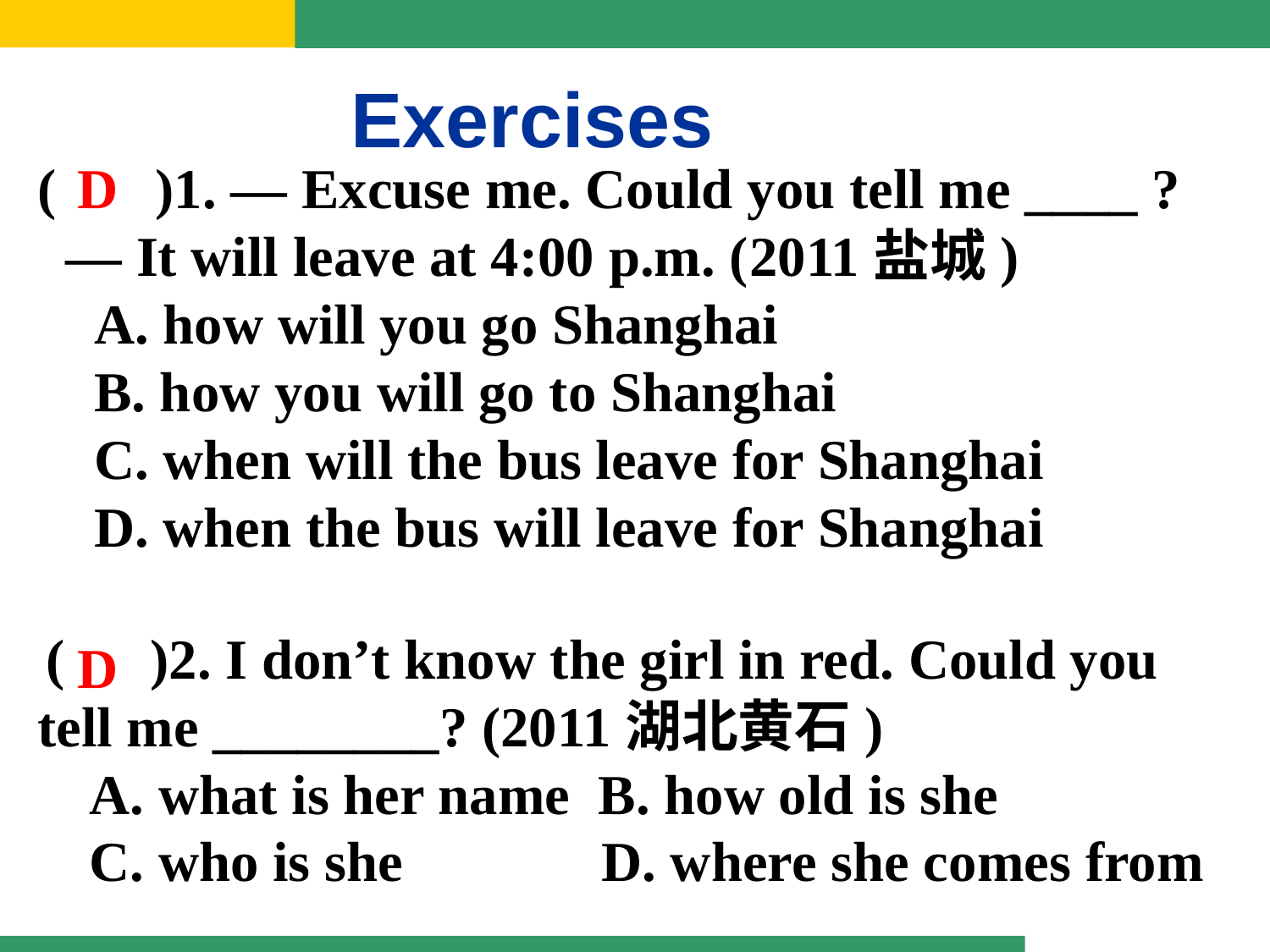

Exercises
(       )1. — Excuse me. Could you tell me ____ ?
  — It will leave at 4:00 p.m. (2011盐城)
    A. how will you go Shanghai
    B. how you will go to Shanghai
    C. when will the bus leave for Shanghai
    D. when the bus will leave for Shanghai
D
(      )2. I don’t know the girl in red. Could you tell me ________? (2011湖北黄石)
   A. what is her name  B. how old is she
   C. who is she              D. where she comes from
D